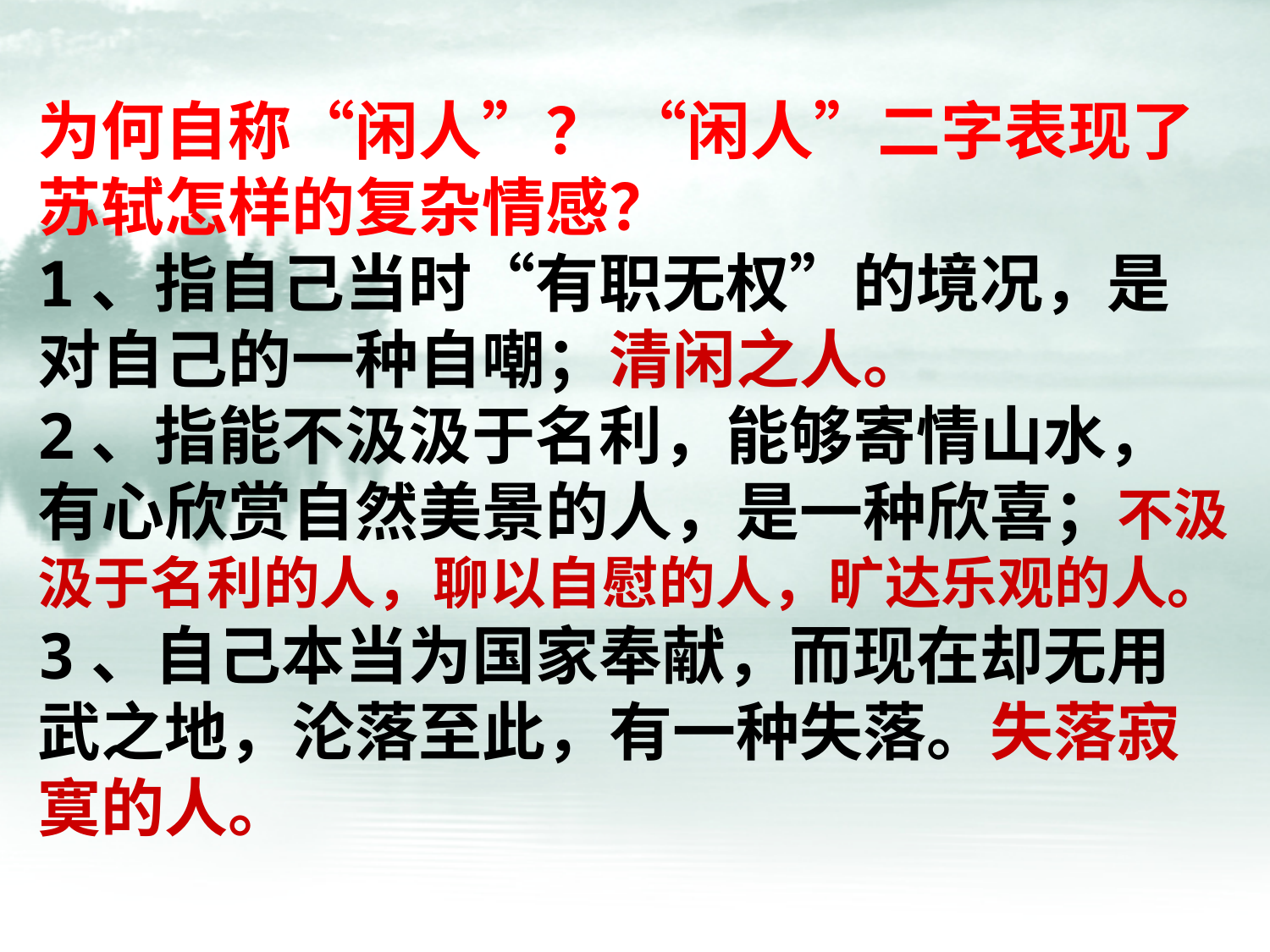

为何自称“闲人”？ “闲人”二字表现了苏轼怎样的复杂情感？
1、指自己当时“有职无权”的境况，是对自己的一种自嘲；清闲之人。
2、指能不汲汲于名利，能够寄情山水，有心欣赏自然美景的人，是一种欣喜；不汲汲于名利的人，聊以自慰的人，旷达乐观的人。
3、自己本当为国家奉献，而现在却无用武之地，沦落至此，有一种失落。失落寂寞的人。